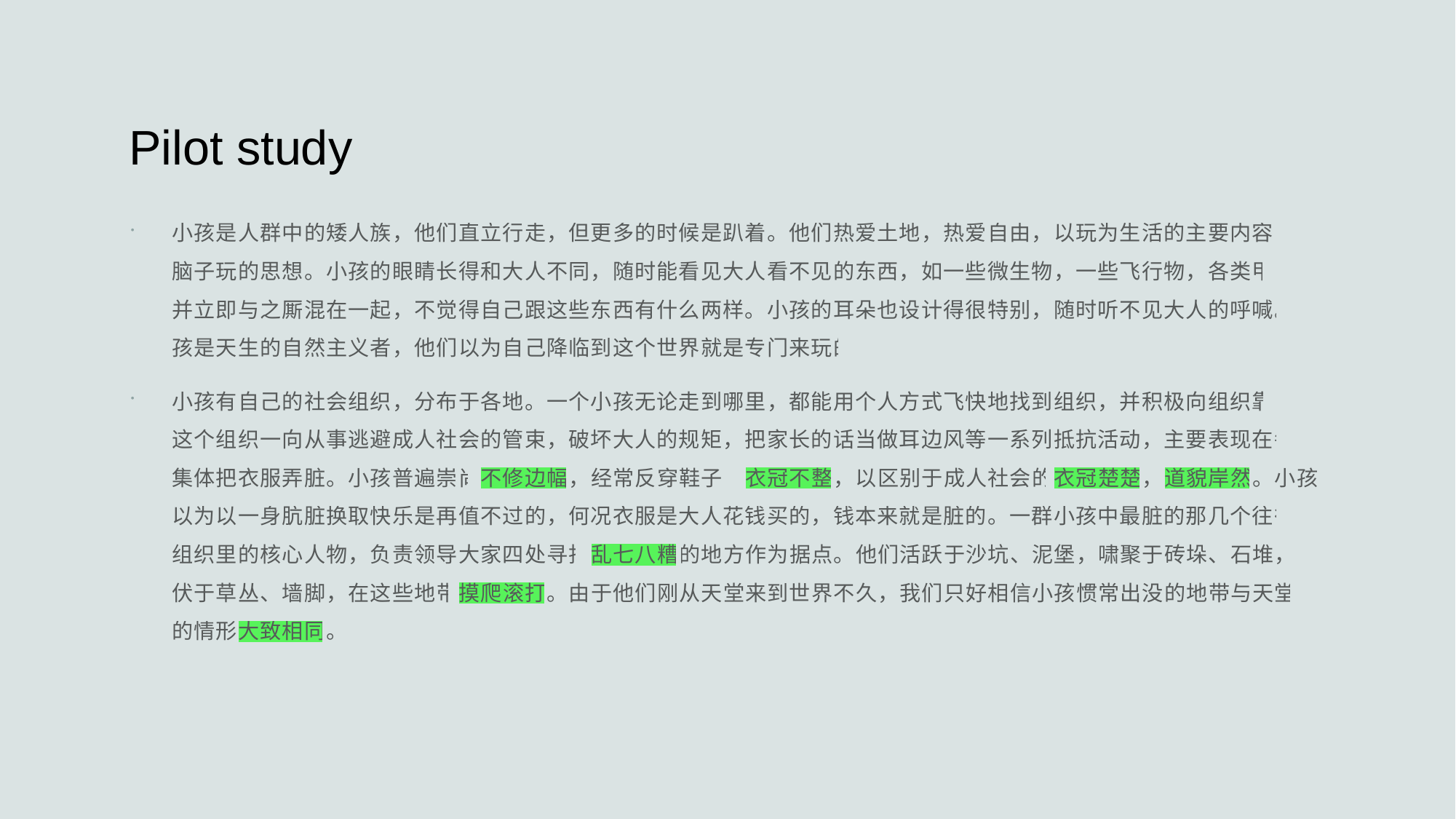

# Pilot study
小孩是人群中的矮人族，他们直立行走，但更多的时候是趴着。他们热爱土地，热爱自由，以玩为生活的主要内容，一脑子玩的思想。小孩的眼睛长得和大人不同，随时能看见大人看不见的东西，如一些微生物，一些飞行物，各类甲虫，并立即与之厮混在一起，不觉得自己跟这些东西有什么两样。小孩的耳朵也设计得很特别，随时听不见大人的呼喊。小孩是天生的自然主义者，他们以为自己降临到这个世界就是专门来玩的。
小孩有自己的社会组织，分布于各地。一个小孩无论走到哪里，都能用个人方式飞快地找到组织，并积极向组织靠拢。这个组织一向从事逃避成人社会的管束，破坏大人的规矩，把家长的话当做耳边风等一系列抵抗活动，主要表现在每天集体把衣服弄脏。小孩普遍崇尚不修边幅，经常反穿鞋子，衣冠不整，以区别于成人社会的衣冠楚楚，道貌岸然。小孩以为以一身肮脏换取快乐是再值不过的，何况衣服是大人花钱买的，钱本来就是脏的。一群小孩中最脏的那几个往往是组织里的核心人物，负责领导大家四处寻找乱七八糟的地方作为据点。他们活跃于沙坑、泥堡，啸聚于砖垛、石堆，潜伏于草丛、墙脚，在这些地带摸爬滚打。由于他们刚从天堂来到世界不久，我们只好相信小孩惯常出没的地带与天堂里的情形大致相同。